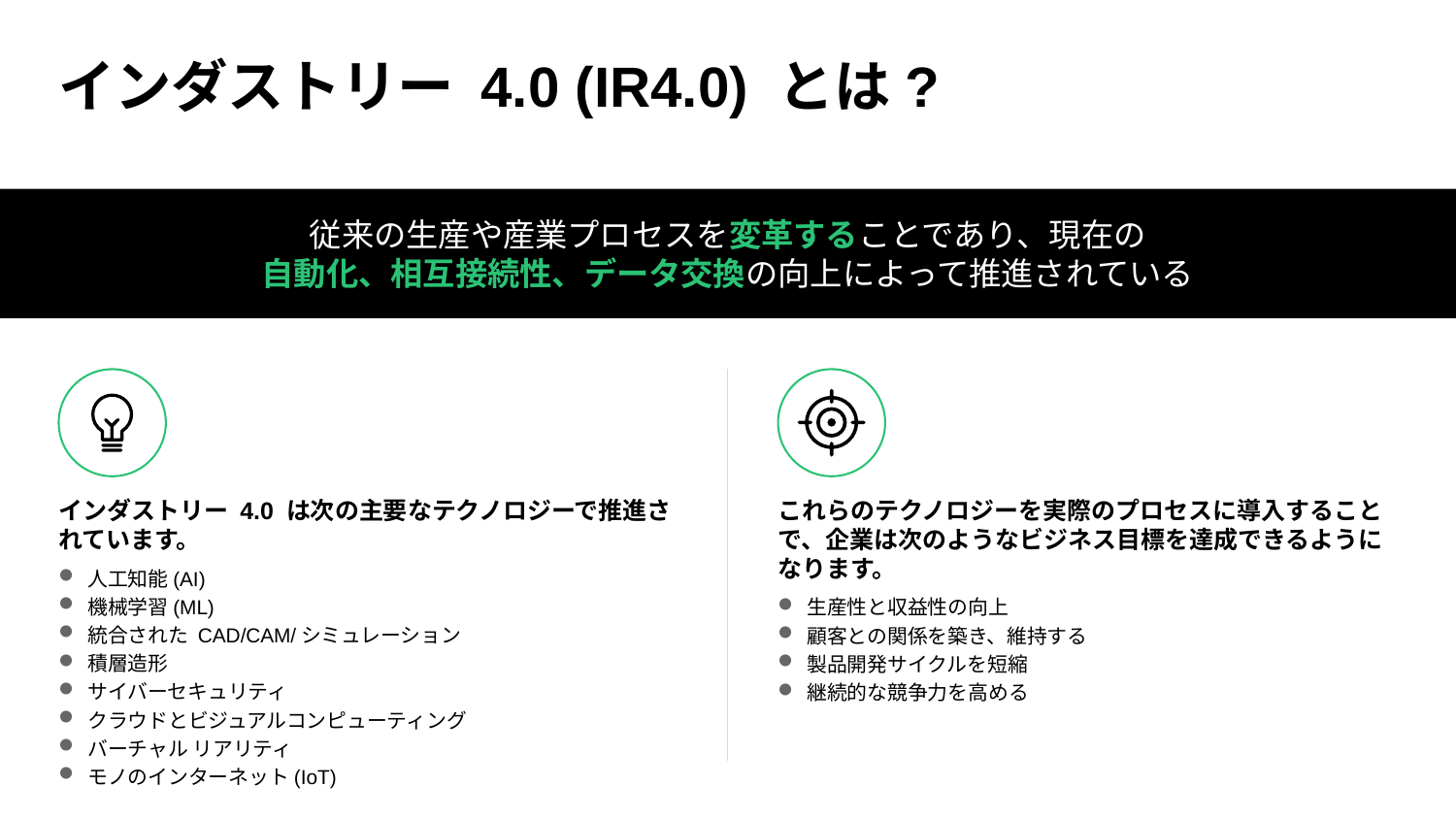

# インダストリー 4.0 (IR4.0) とは?
従来の生産や産業プロセスを変革することであり、現在の
自動化、相互接続性、データ交換の向上によって推進されている

インダストリー 4.0 は次の主要なテクノロジーで推進されています。
人工知能(AI)
機械学習(ML)
統合された CAD/CAM/シミュレーション
積層造形
サイバーセキュリティ
クラウドとビジュアルコンピューティング
バーチャル リアリティ
モノのインターネット(IoT)
これらのテクノロジーを実際のプロセスに導入することで、企業は次のようなビジネス目標を達成できるようになります。
生産性と収益性の向上
顧客との関係を築き、維持する
製品開発サイクルを短縮
継続的な競争力を高める